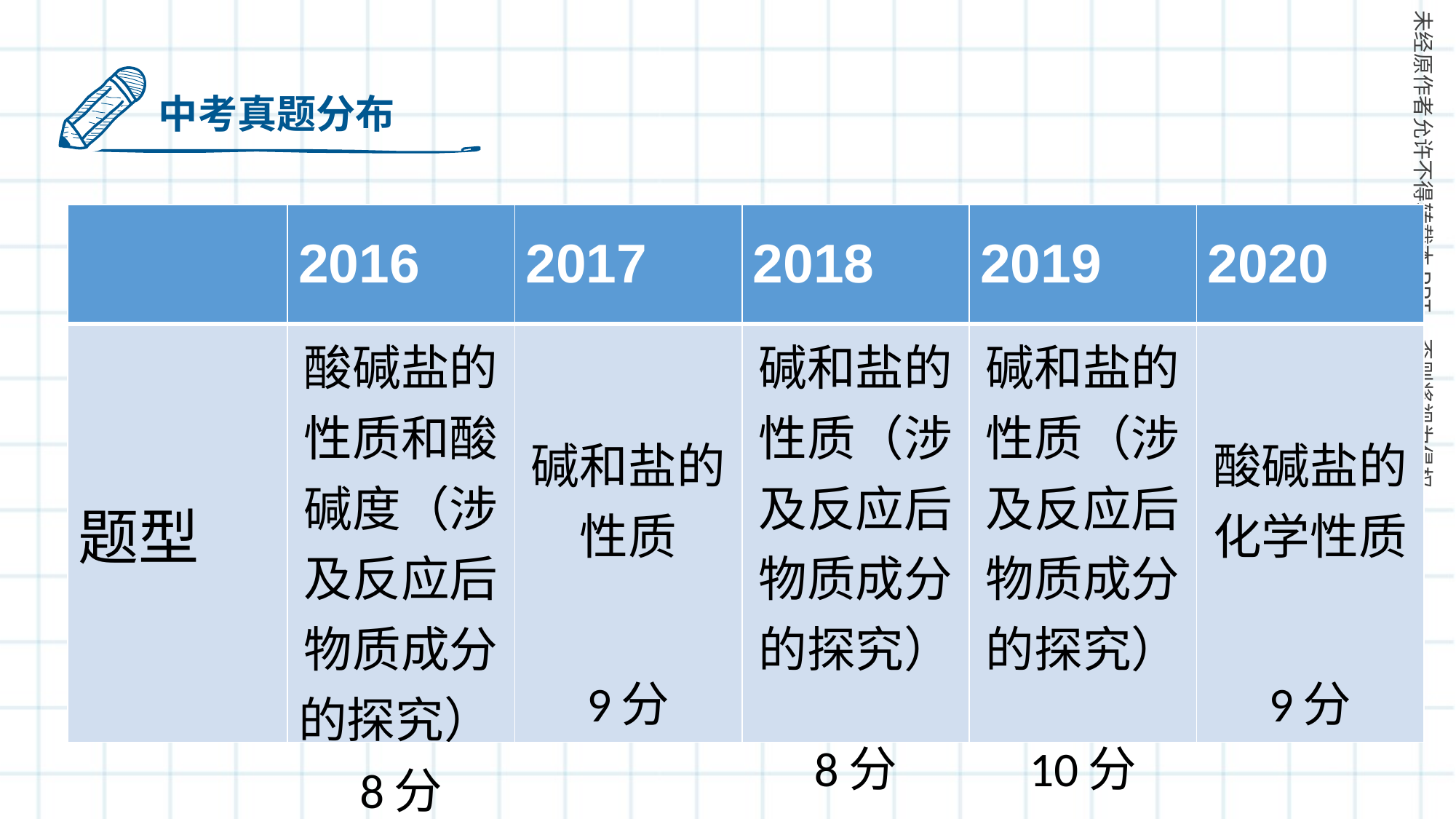

中考真题分布

|  | 2016 | 2017 | 2018 | 2019 | 2020 |
| --- | --- | --- | --- | --- | --- |
| 题型 | 酸碱盐的性质和酸碱度（涉及反应后物质成分的探究）8分 | 碱和盐的性质 9分 | 碱和盐的性质（涉及反应后物质成分的探究） 8分 | 碱和盐的性质（涉及反应后物质成分的探究） 10分 | 酸碱盐的化学性质 9分 |